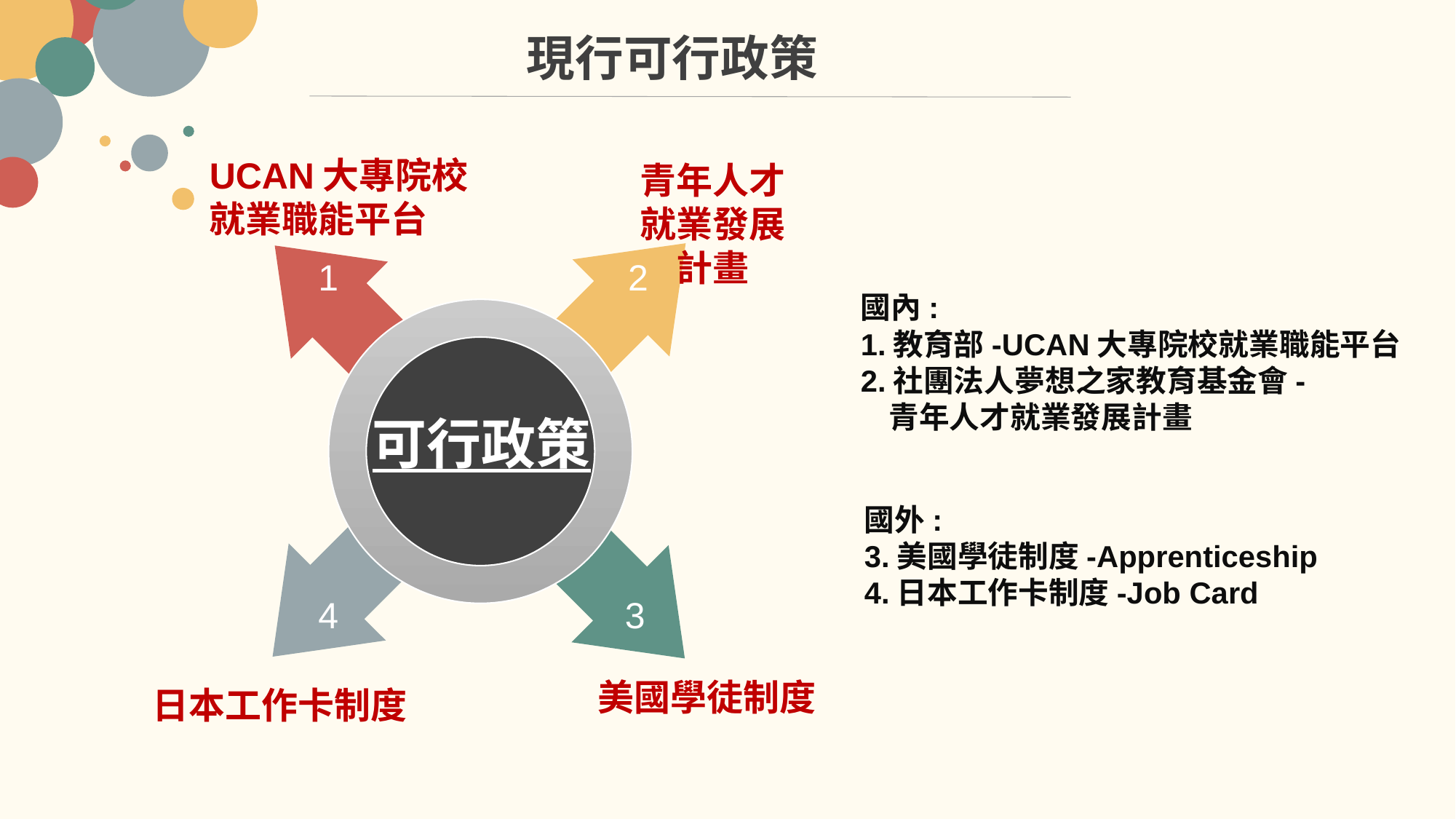

現行可行政策
UCAN大專院校
就業職能平台
青年人才就業發展計畫

1
2
國內:
1.教育部-UCAN大專院校就業職能平台
2.社團法人夢想之家教育基金會-
   青年人才就業發展計畫

可行政策

國外:
3.美國學徒制度-Apprenticeship
4.日本工作卡制度-Job Card
4
3
美國學徒制度
日本工作卡制度